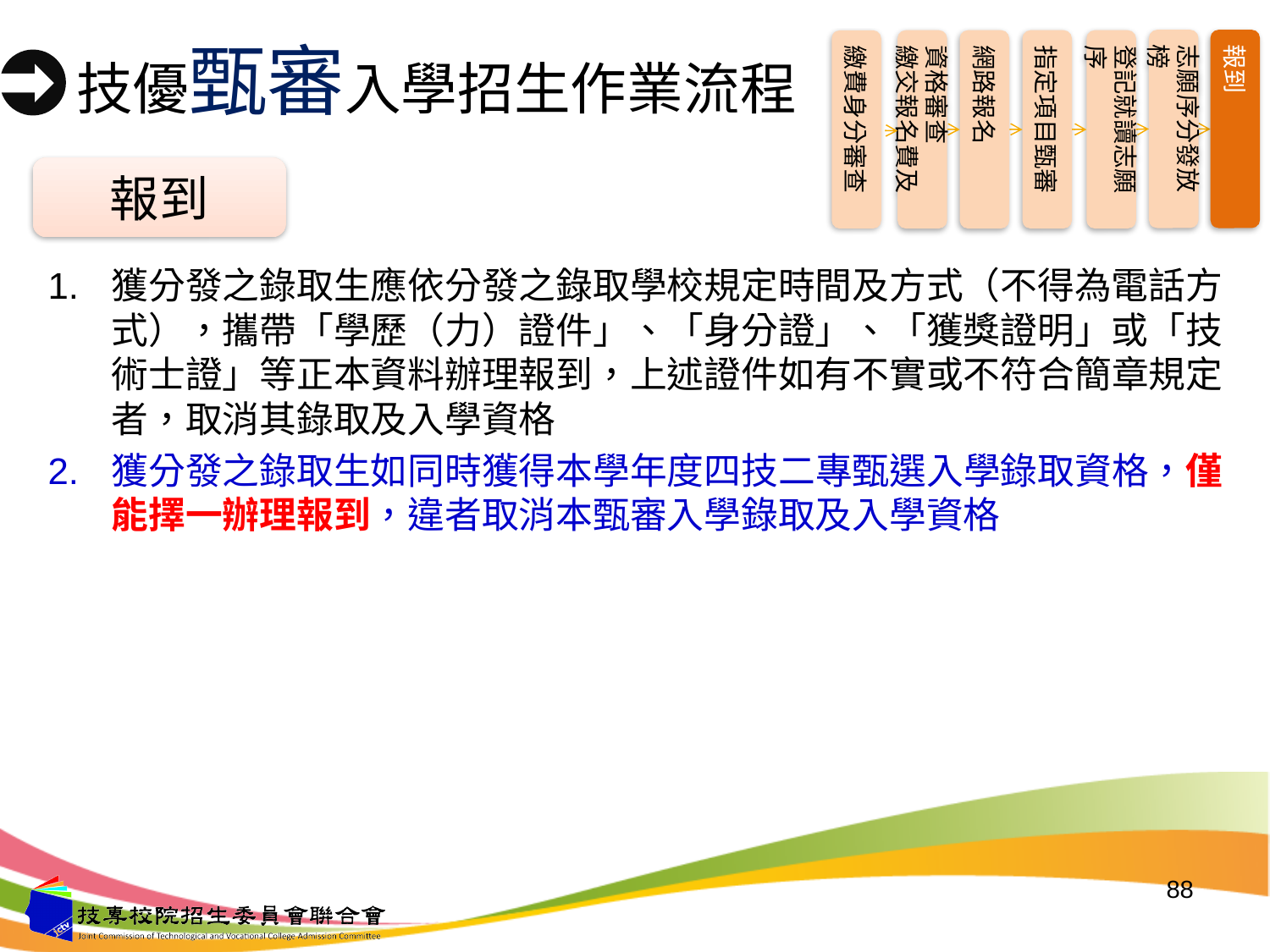

志願序分發放榜
報到
資格審查
繳交報名費及
網路報名
指定項目甄審
登記就讀志願序
繳費身分審查
# 技優甄審入學招生作業流程

報到
獲分發之錄取生應依分發之錄取學校規定時間及方式（不得為電話方式），攜帶「學歷（力）證件」、「身分證」、「獲獎證明」或「技術士證」等正本資料辦理報到，上述證件如有不實或不符合簡章規定者，取消其錄取及入學資格
獲分發之錄取生如同時獲得本學年度四技二專甄選入學錄取資格，僅能擇一辦理報到，違者取消本甄審入學錄取及入學資格
88